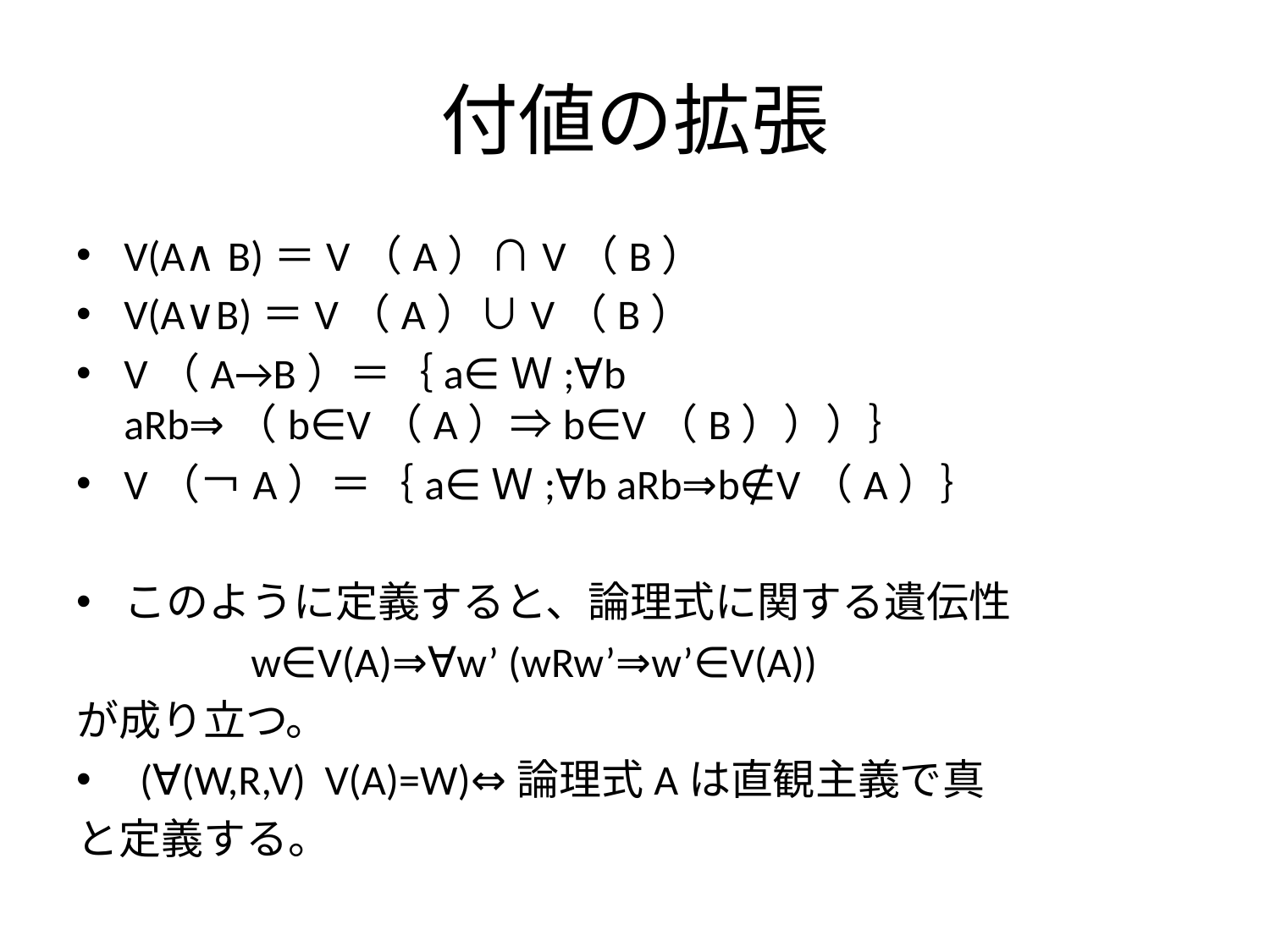

# 付値の拡張
V(A∧B)＝V（A）∩V（B）
V(A∨B)＝V（A）∪V（B）
V（A→B）＝｛a∈Ｗ;∀b aRb⇒（b∈V（A）⇒b∈V（B）））｝
V（￢A）＝｛a∈Ｗ;∀b aRb⇒b∉V（A）｝

このように定義すると、論理式に関する遺伝性
		w∈V(A)⇒∀w’ (wRw’⇒w’∈V(A))
が成り立つ。
(∀(W,R,V)  V(A)=W)⇔論理式Aは直観主義で真
と定義する。